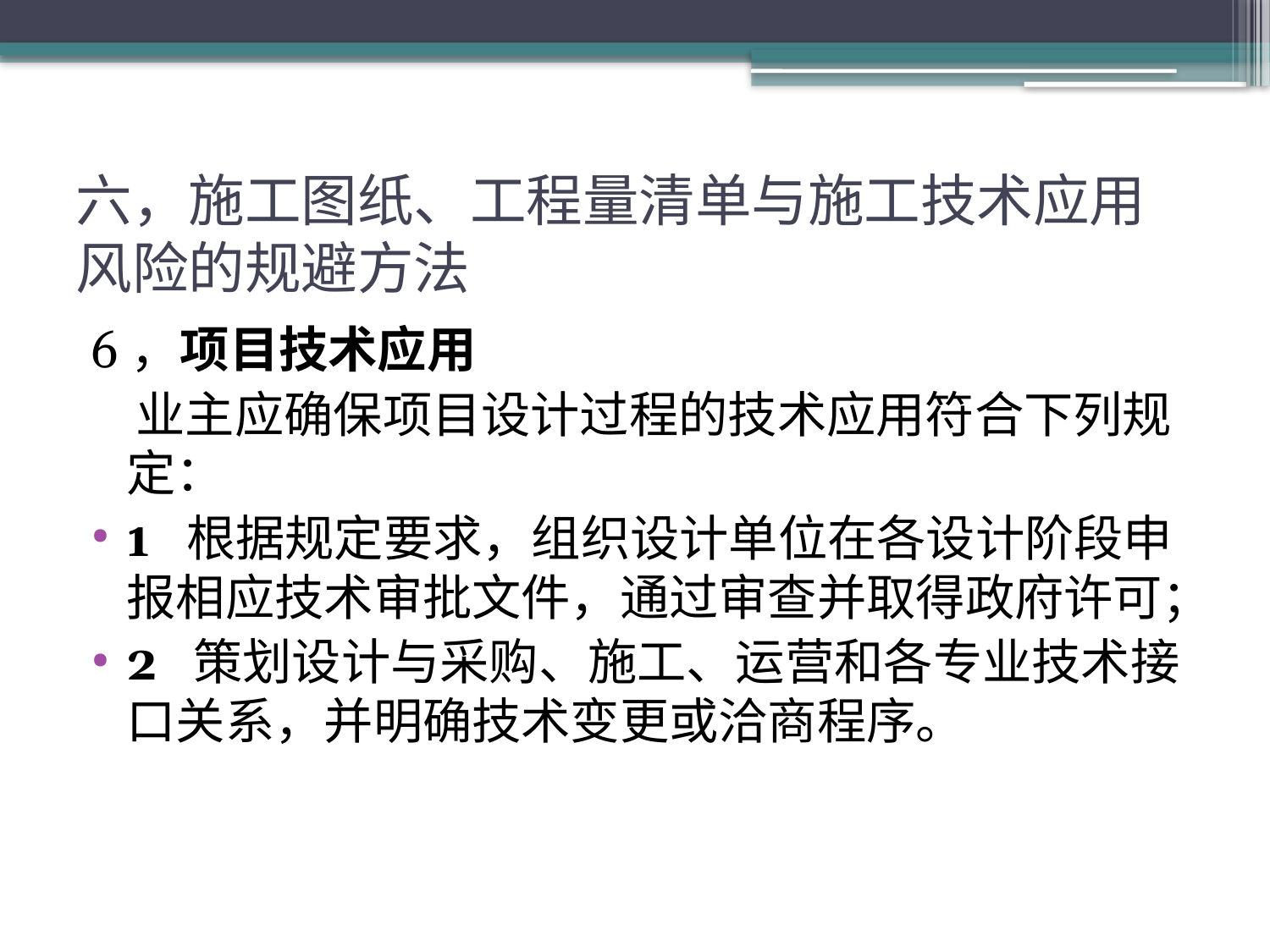

# 六，施工图纸、工程量清单与施工技术应用风险的规避方法
6，项目技术应用
   业主应确保项目设计过程的技术应用符合下列规定：
1  根据规定要求，组织设计单位在各设计阶段申报相应技术审批文件，通过审查并取得政府许可；
2  策划设计与采购、施工、运营和各专业技术接口关系，并明确技术变更或洽商程序。